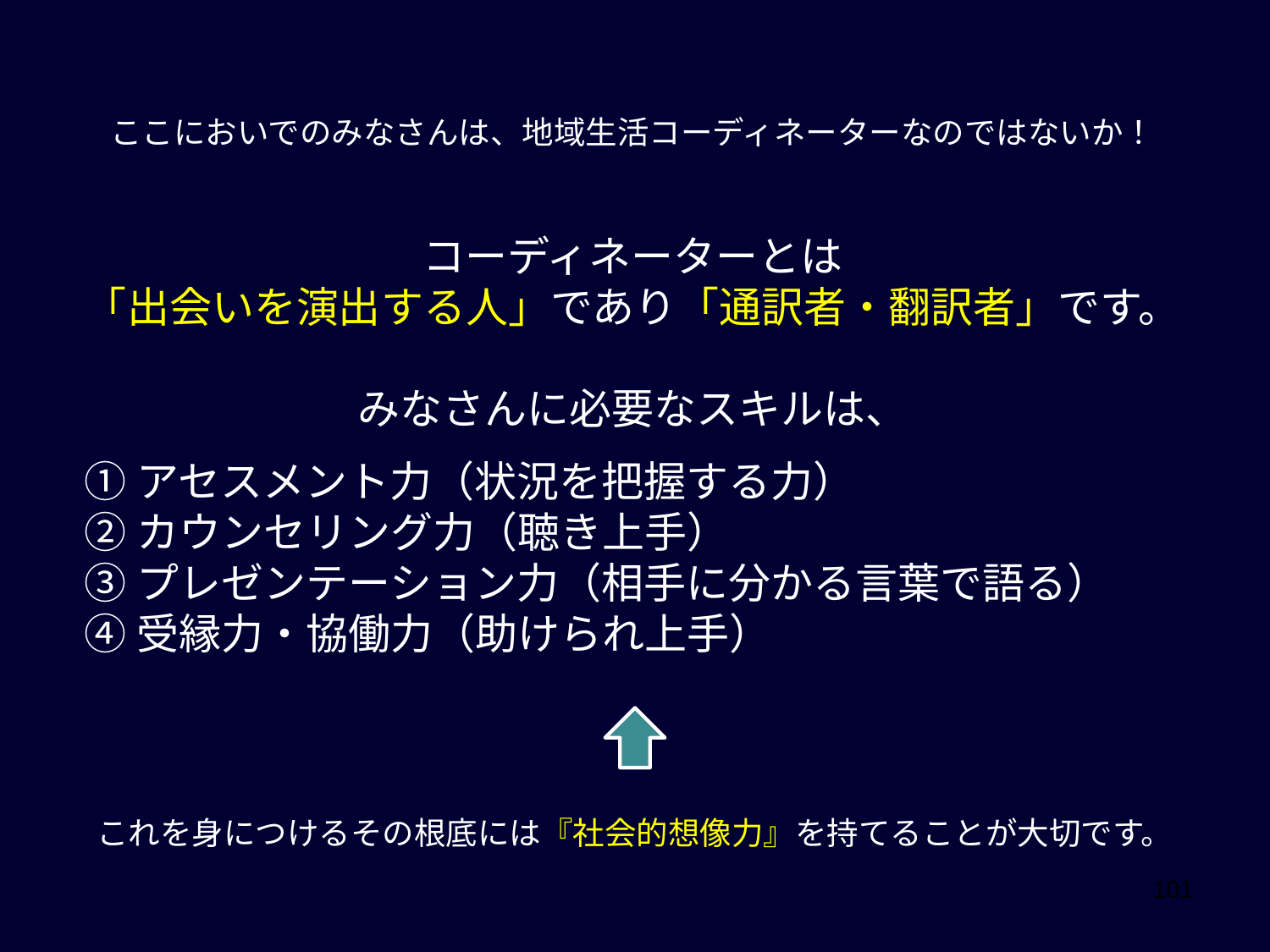

ここにおいでのみなさんは、地域生活コーディネーターなのではないか！
コーディネーターとは
「出会いを演出する人」であり「通訳者・翻訳者」です。

みなさんに必要なスキルは、

①アセスメント力（状況を把握する力）
②カウンセリング力（聴き上手）
③プレゼンテーション力（相手に分かる言葉で語る）
④受縁力・協働力（助けられ上手）

これを身につけるその根底には『社会的想像力』を持てることが大切です。
101